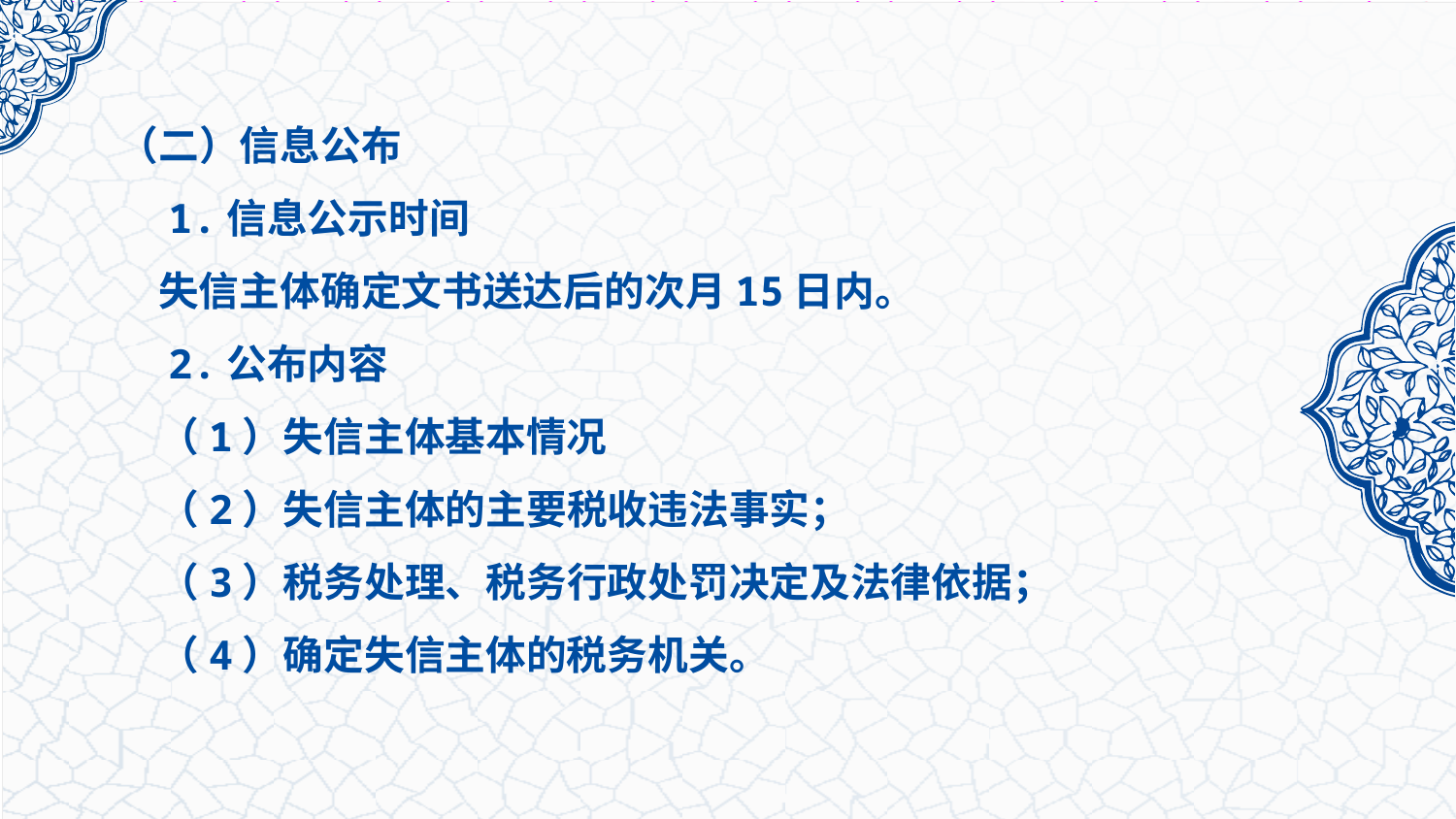

（二）信息公布
　　1.信息公示时间
　　失信主体确定文书送达后的次月15日内。
　　2.公布内容
　　（1）失信主体基本情况
　　（2）失信主体的主要税收违法事实；
　　（3）税务处理、税务行政处罚决定及法律依据；
　　（4）确定失信主体的税务机关。